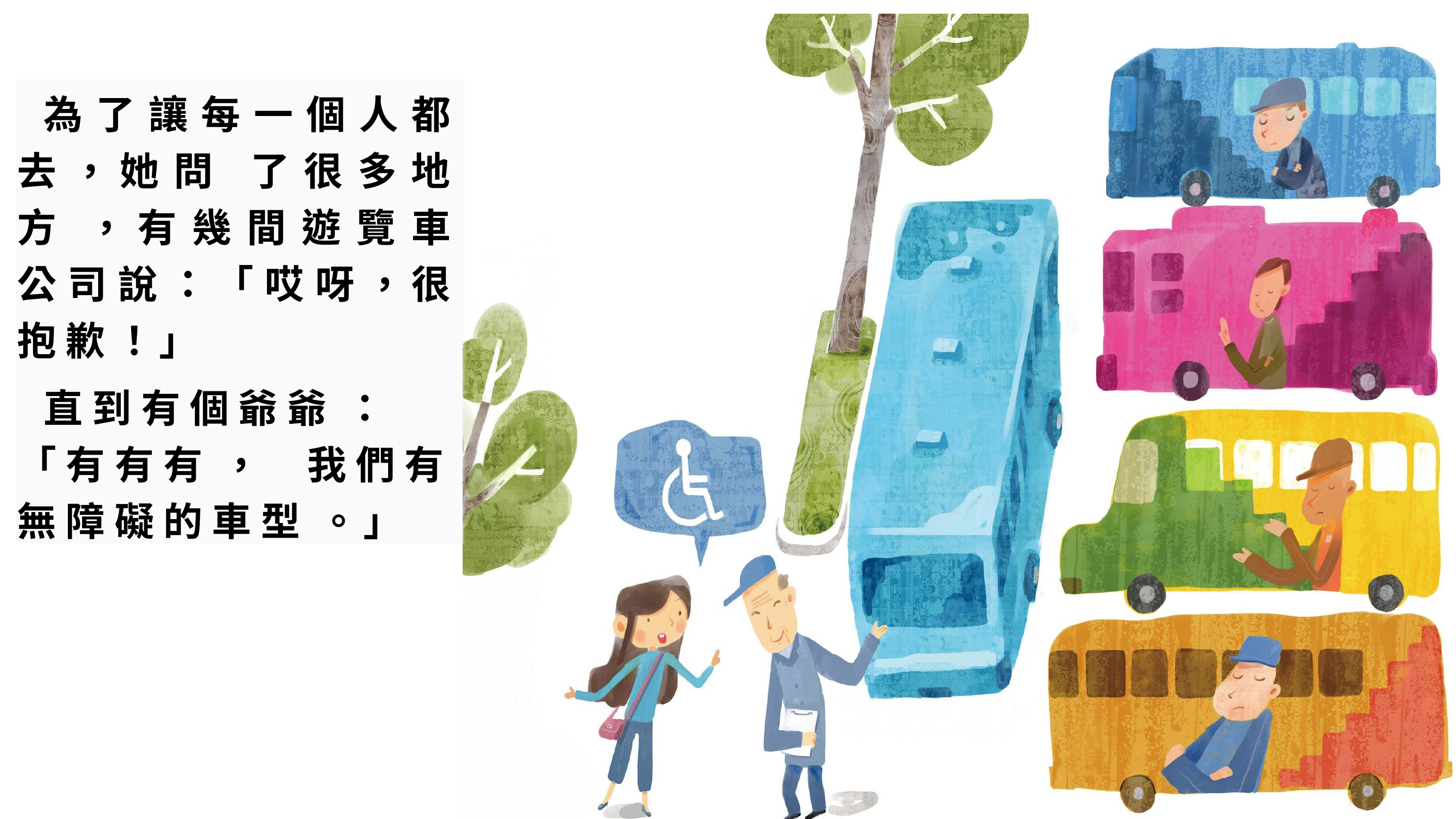

為了讓每一個人都去，她問 了很多地方 ，有幾間遊覽車公司說：「哎呀，很抱歉！」
直到有個爺爺 ：「有有有 ，  我們有無障礙的車型 。」